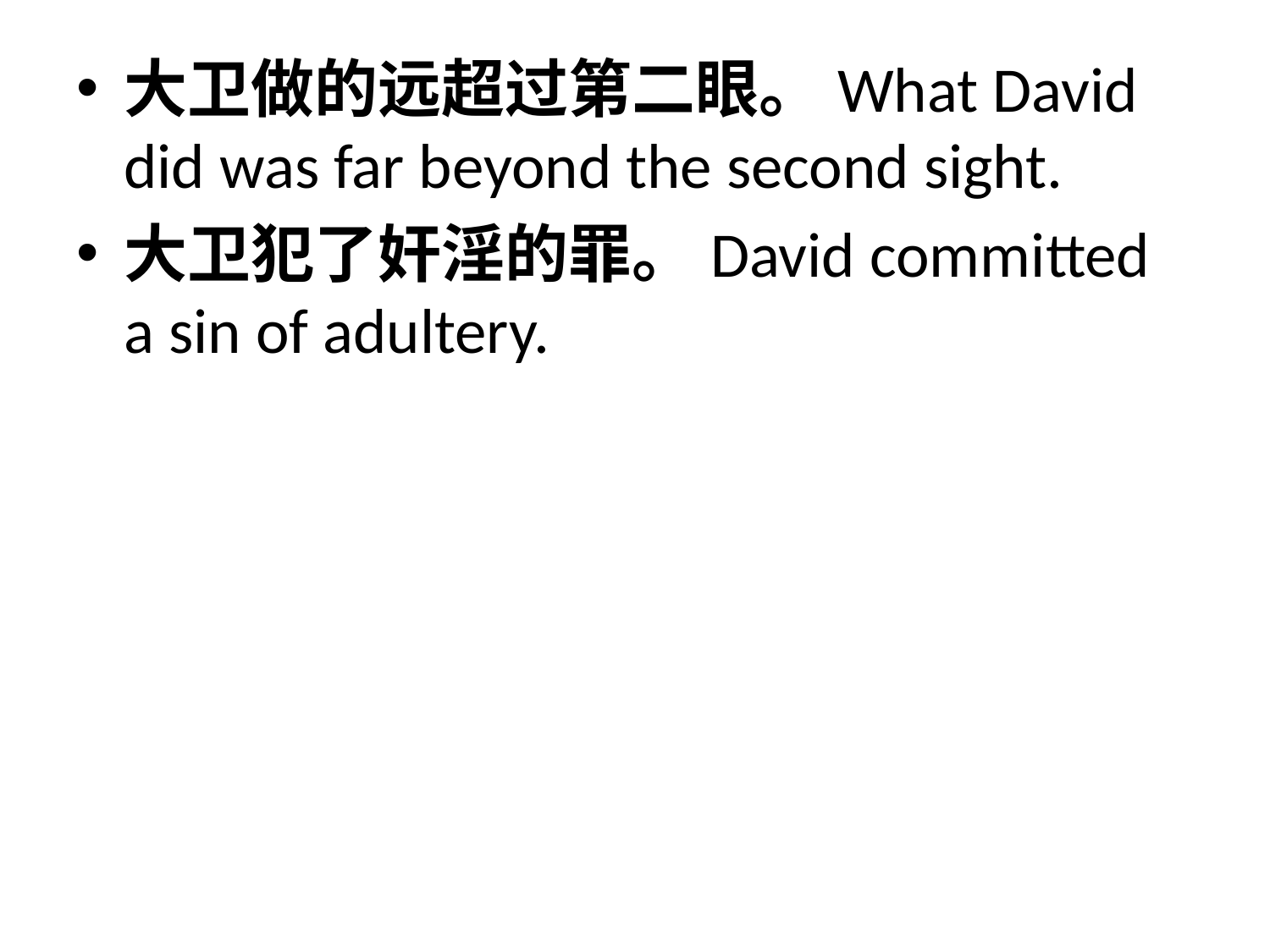

大卫做的远超过第二眼。What David did was far beyond the second sight.
大卫犯了奸淫的罪。David committed a sin of adultery.